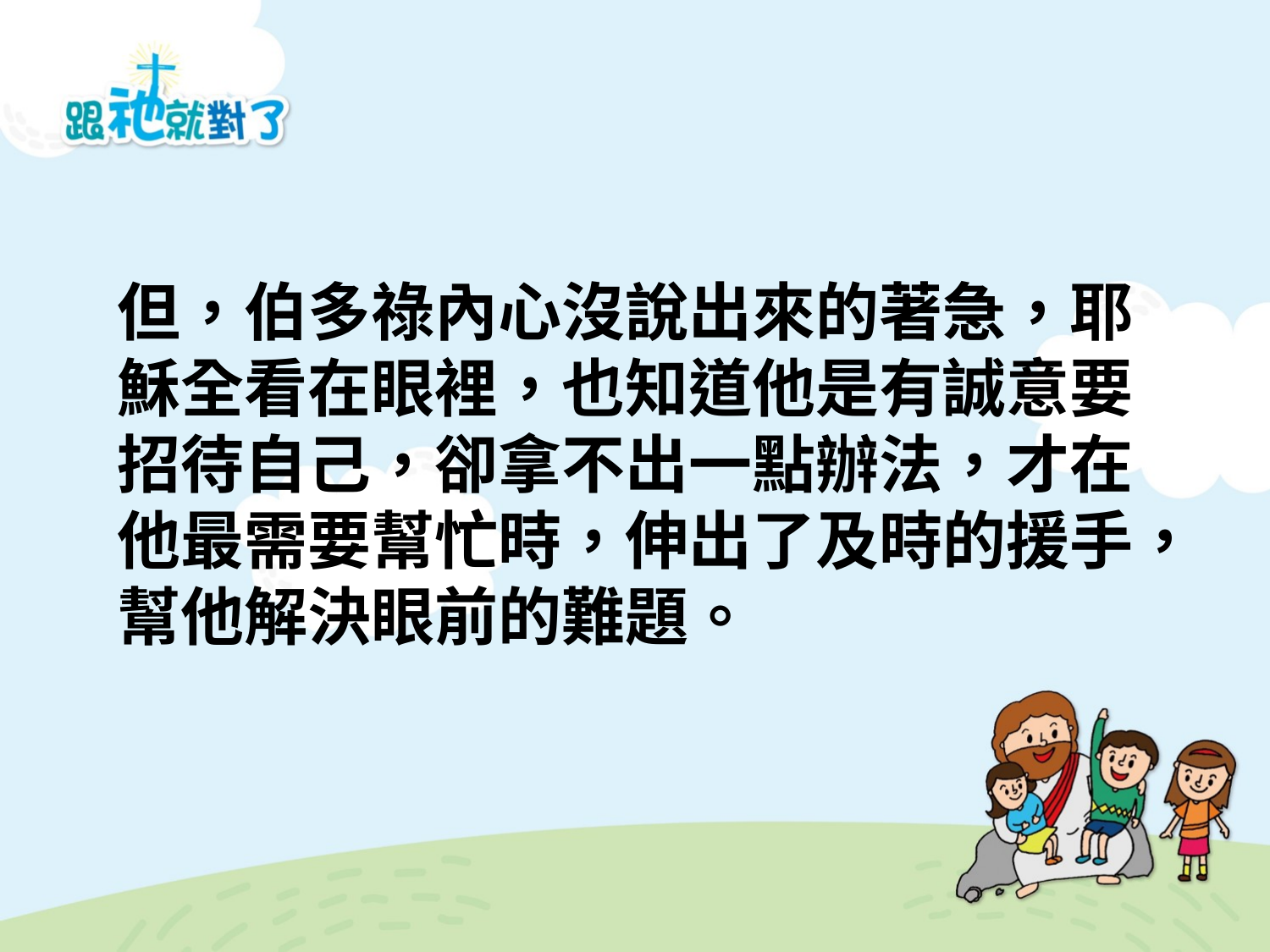

但，伯多祿內心沒說出來的著急，耶穌全看在眼裡，也知道他是有誠意要招待自己，卻拿不出一點辦法，才在他最需要幫忙時，伸出了及時的援手，幫他解決眼前的難題。